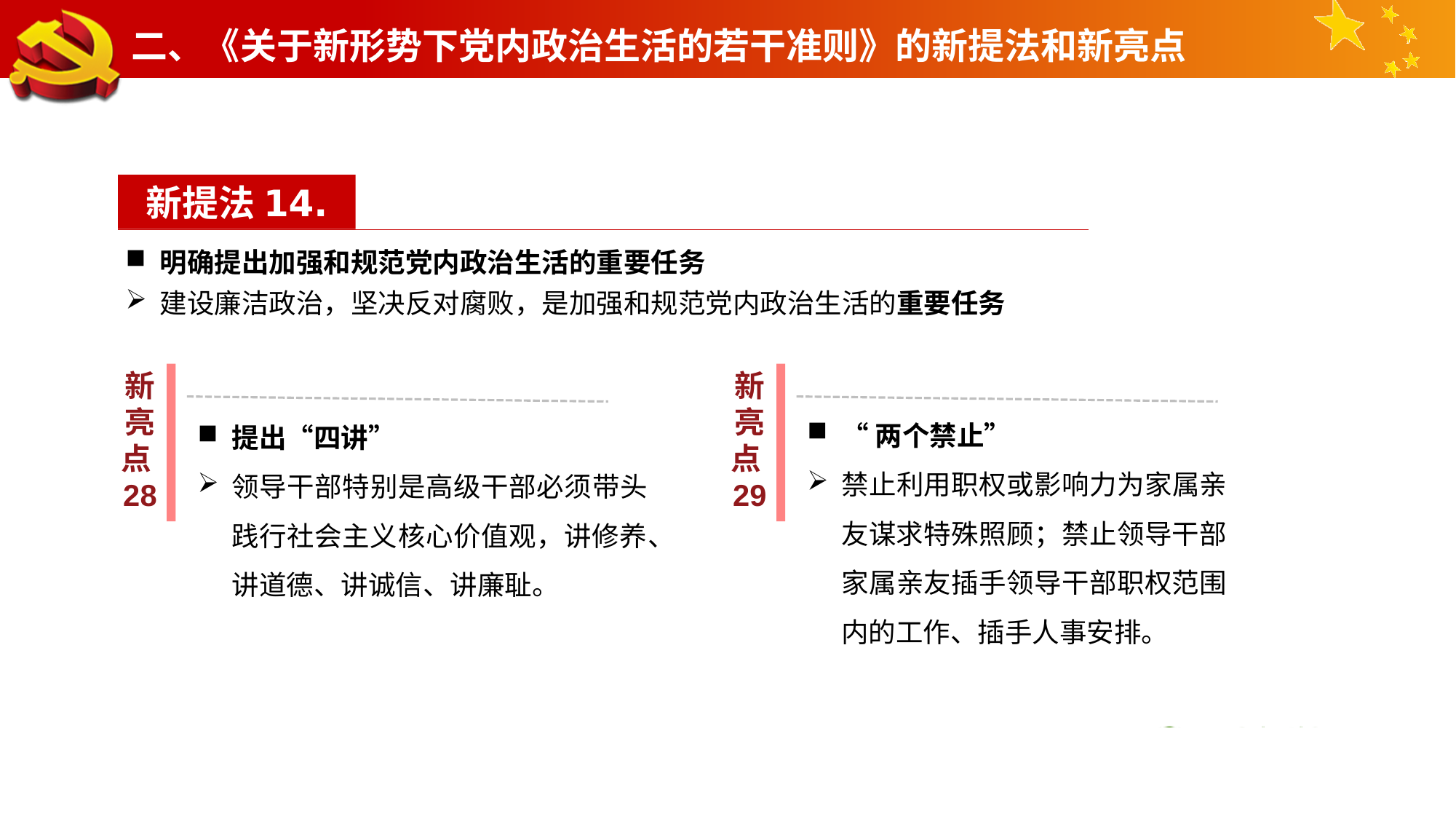

二、《关于新形势下党内政治生活的若干准则》的新提法和新亮点
新提法14.
明确提出加强和规范党内政治生活的重要任务
建设廉洁政治，坚决反对腐败，是加强和规范党内政治生活的重要任务

“两个禁止”
禁止利用职权或影响力为家属亲友谋求特殊照顾；禁止领导干部家属亲友插手领导干部职权范围内的工作、插手人事安排。
提出“四讲”
领导干部特别是高级干部必须带头践行社会主义核心价值观，讲修养、讲道德、讲诚信、讲廉耻。
新亮点28
新亮点29